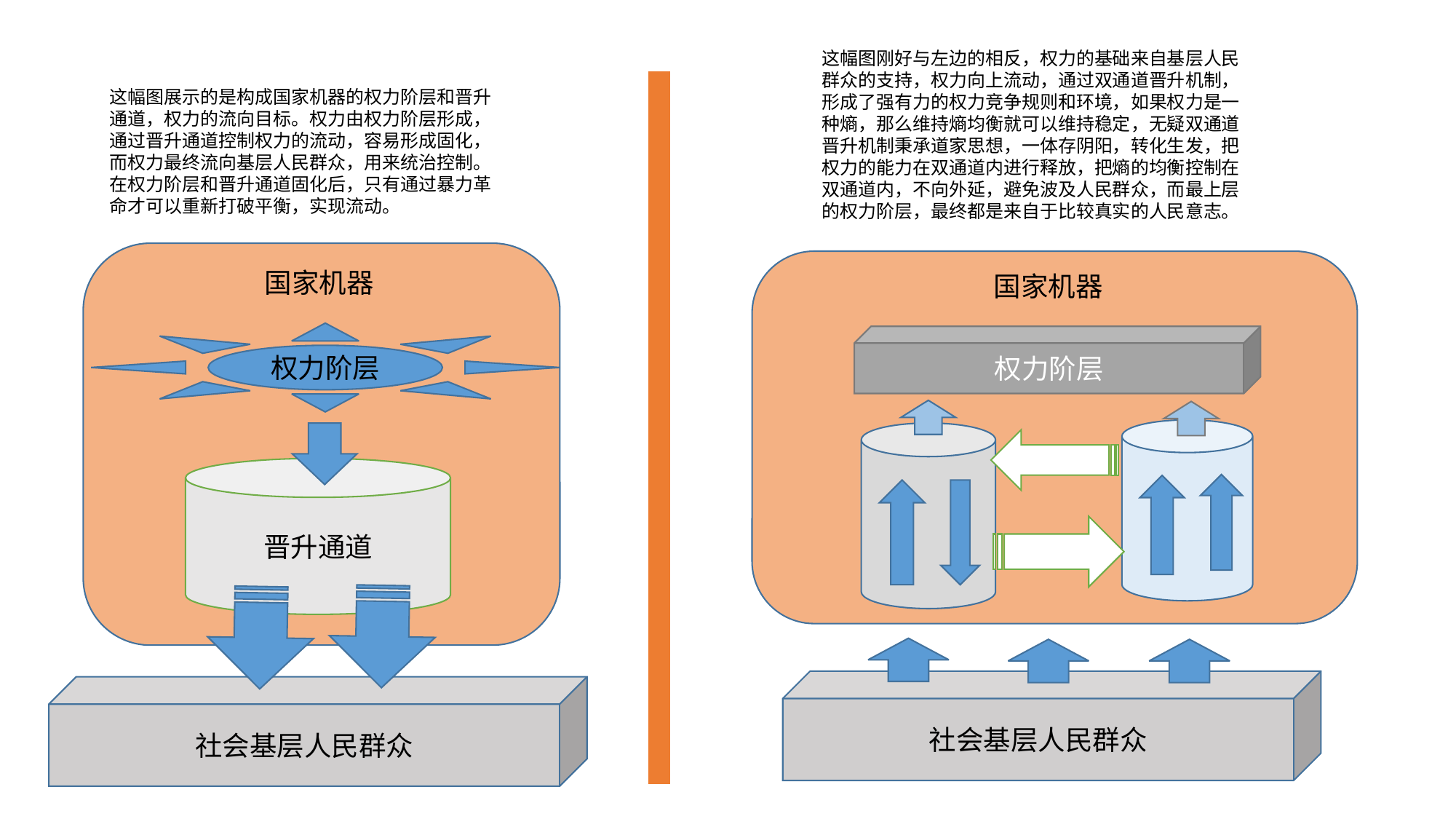

这幅图刚好与左边的相反，权力的基础来自基层人民群众的支持，权力向上流动，通过双通道晋升机制，形成了强有力的权力竞争规则和环境，如果权力是一种熵，那么维持熵均衡就可以维持稳定，无疑双通道晋升机制秉承道家思想，一体存阴阳，转化生发，把权力的能力在双通道内进行释放，把熵的均衡控制在双通道内，不向外延，避免波及人民群众，而最上层的权力阶层，最终都是来自于比较真实的人民意志。

这幅图展示的是构成国家机器的权力阶层和晋升通道，权力的流向目标。权力由权力阶层形成，通过晋升通道控制权力的流动，容易形成固化，而权力最终流向基层人民群众，用来统治控制。在权力阶层和晋升通道固化后，只有通过暴力革命才可以重新打破平衡，实现流动。

国家机器
国家机器
权力阶层
权力阶层

晋升通道

社会基层人民群众
社会基层人民群众